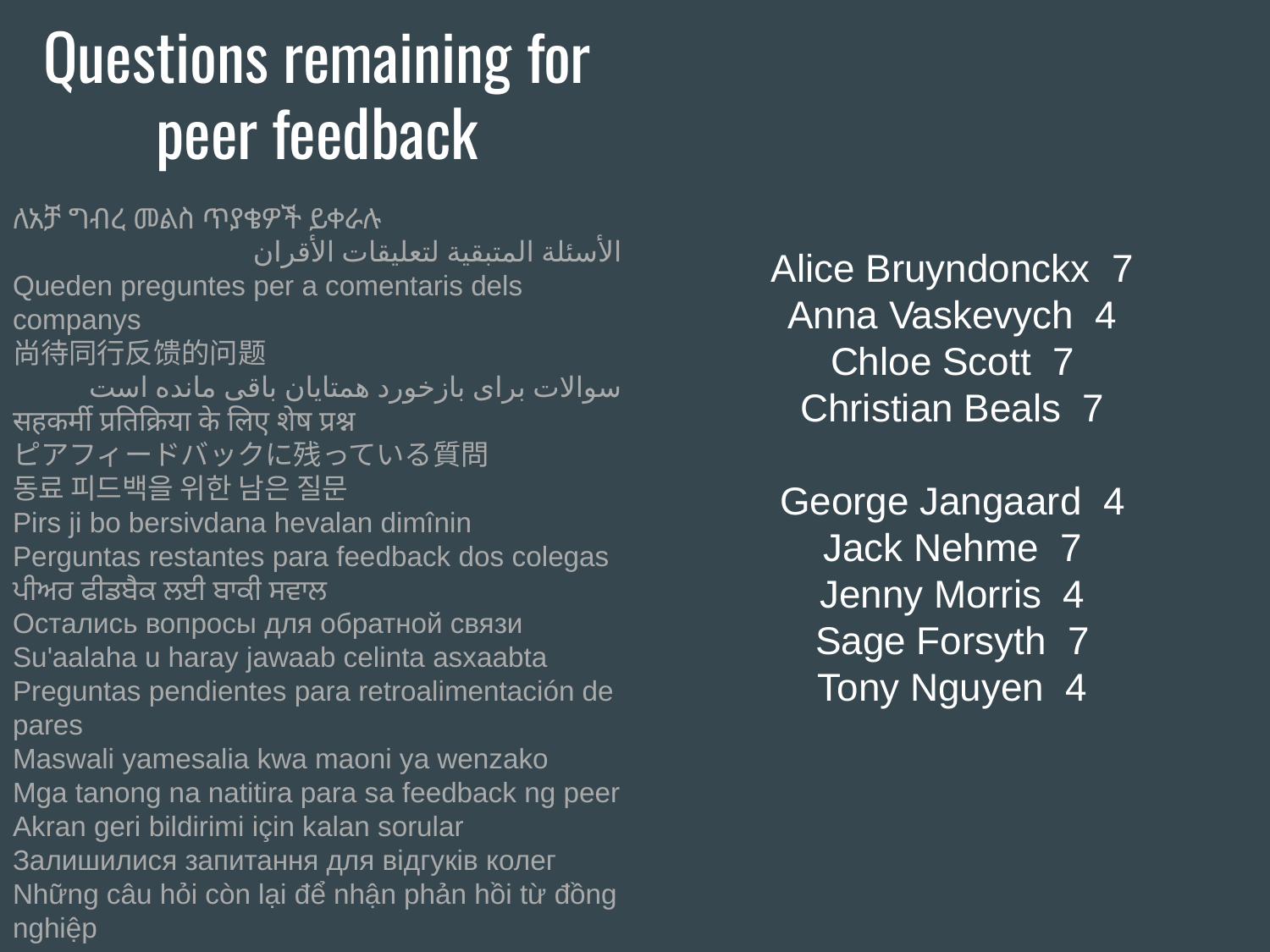

Questions remaining for peer feedback
Alice Bruyndonckx  7
Anna Vaskevych  4
Chloe Scott  7
Christian Beals  7

George Jangaard  4
Jack Nehme  7
Jenny Morris  4
Sage Forsyth  7
Tony Nguyen  4
ለአቻ ግብረ መልስ ጥያቄዎች ይቀራሉ
الأسئلة المتبقية لتعليقات الأقران
Queden preguntes per a comentaris dels companys
尚待同行反馈的问题
سوالات برای بازخورد همتایان باقی مانده است
सहकर्मी प्रतिक्रिया के लिए शेष प्रश्न
ピアフィードバックに残っている質問
동료 피드백을 위한 남은 질문
Pirs ji bo bersivdana hevalan dimînin
Perguntas restantes para feedback dos colegas
ਪੀਅਰ ਫੀਡਬੈਕ ਲਈ ਬਾਕੀ ਸਵਾਲ
Остались вопросы для обратной связи
Su'aalaha u haray jawaab celinta asxaabta
Preguntas pendientes para retroalimentación de pares
Maswali yamesalia kwa maoni ya wenzako
Mga tanong na natitira para sa feedback ng peer
Akran geri bildirimi için kalan sorular
Залишилися запитання для відгуків колег
Những câu hỏi còn lại để nhận phản hồi từ đồng nghiệp